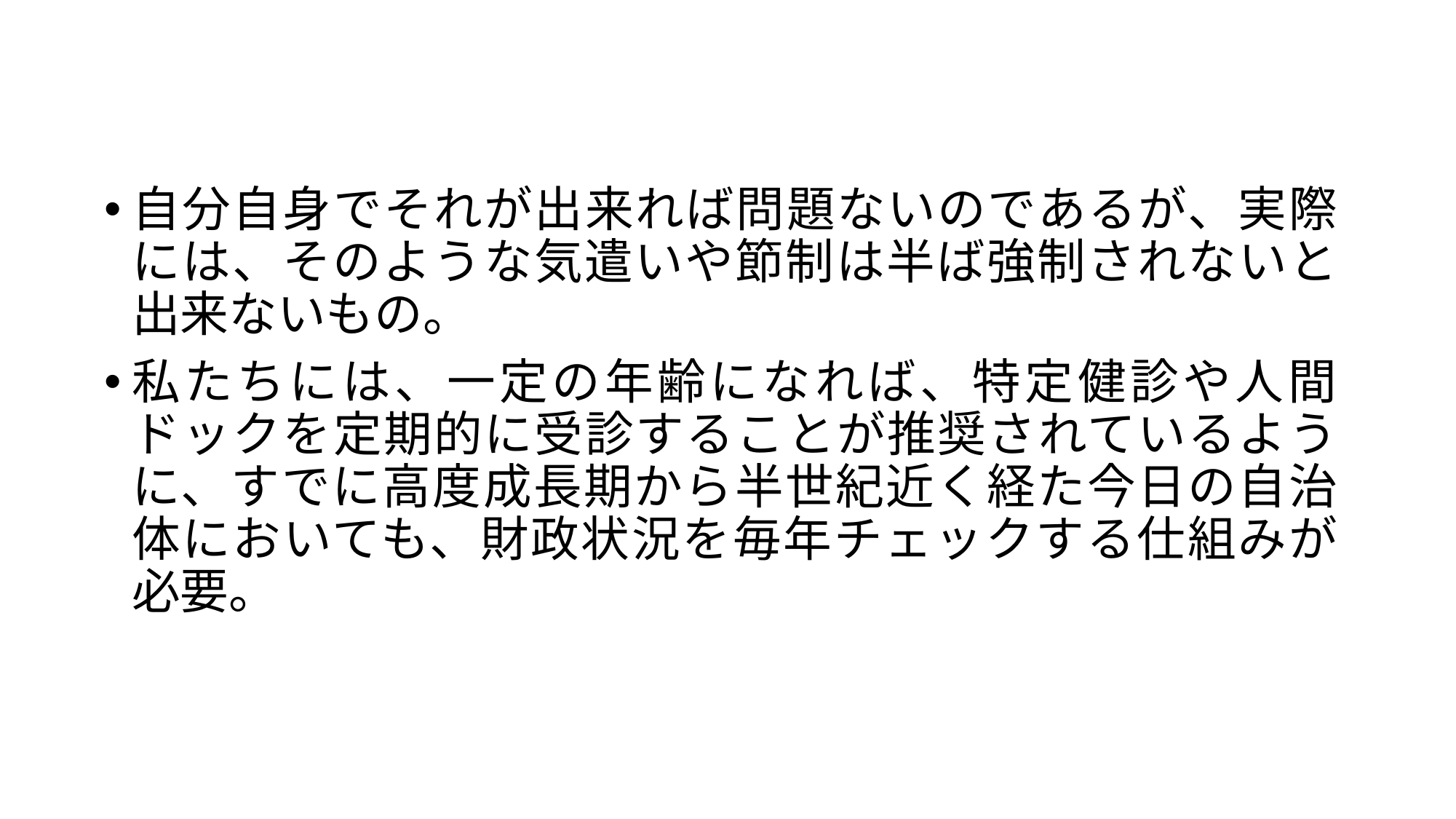

自分自身でそれが出来れば問題ないのであるが、実際には、そのような気遣いや節制は半ば強制されないと出来ないもの。
私たちには、一定の年齢になれば、特定健診や人間ドックを定期的に受診することが推奨されているように、すでに高度成長期から半世紀近く経た今日の自治体においても、財政状況を毎年チェックする仕組みが必要。